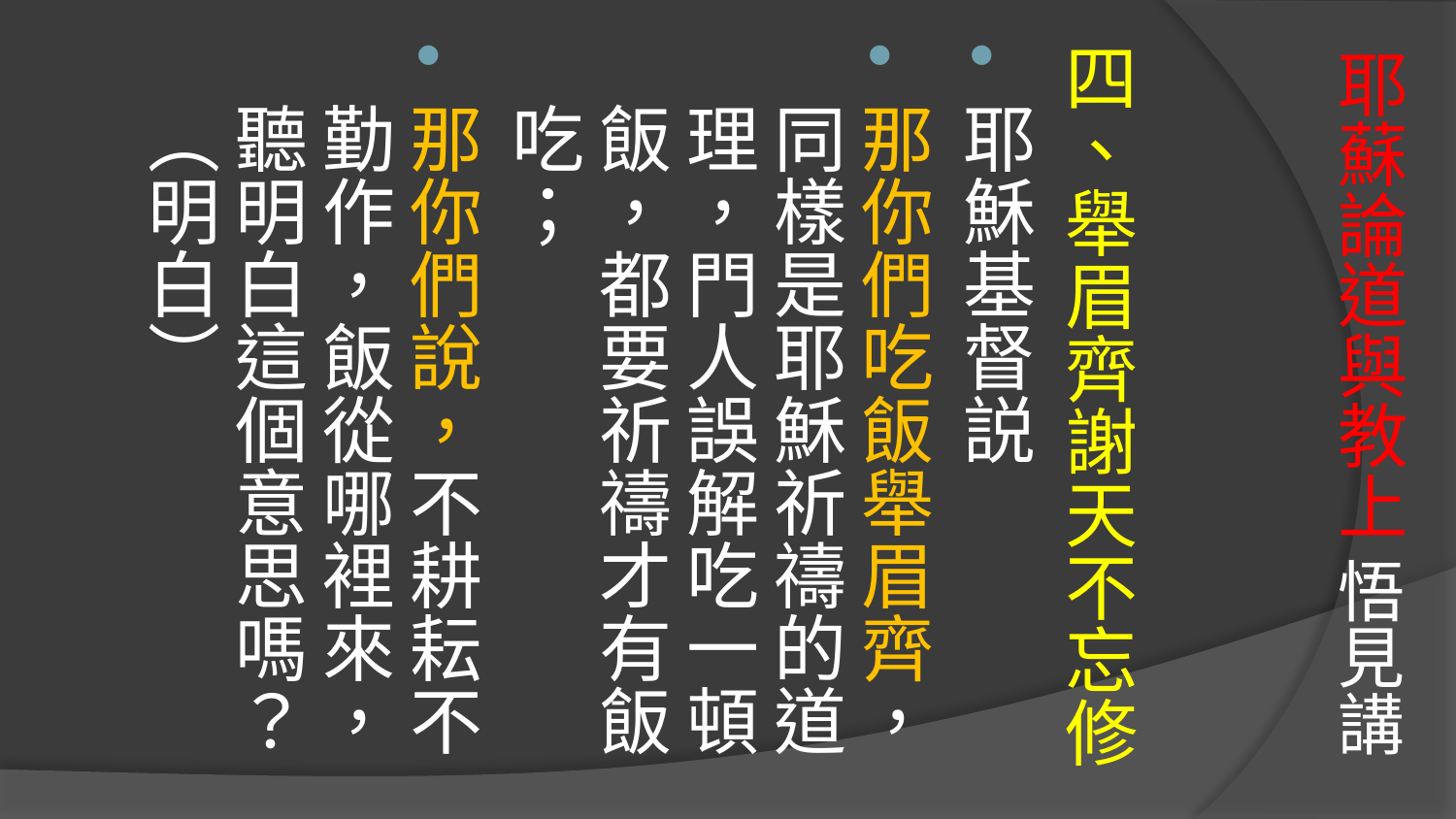

# 耶蘇論道與教上 悟見講
四、舉眉齊謝天不忘修
耶穌基督説
那你們吃飯舉眉齊，同樣是耶穌祈禱的道理，門人誤解吃一頓飯，都要祈禱才有飯吃；
那你們說，不耕耘不勤作，飯從哪裡來，聽明白這個意思嗎？（明白）